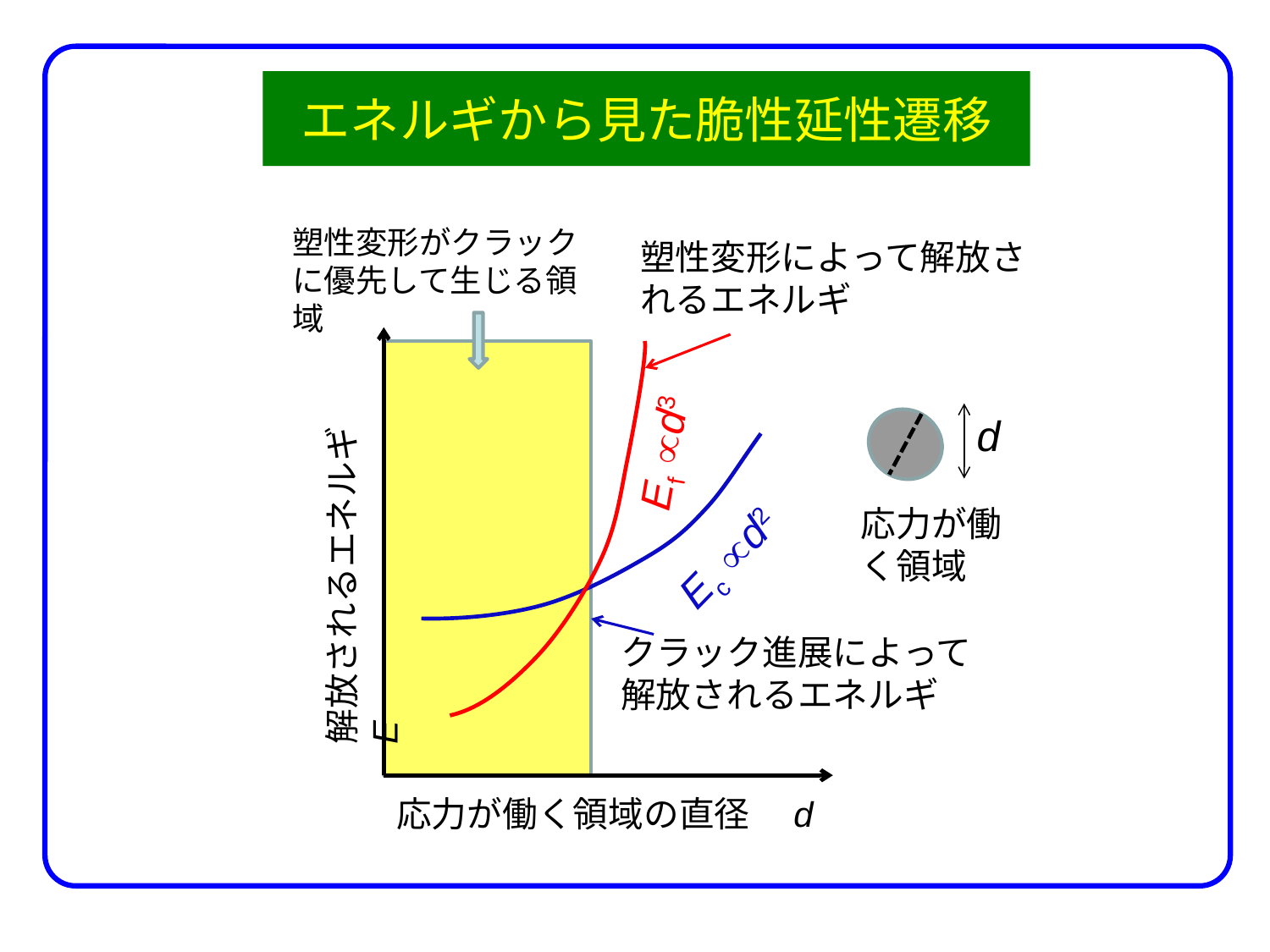

# エネルギから見た脆性延性遷移
塑性変形がクラックに優先して生じる領域
塑性変形によって解放されるエネルギ

d

応力が働く領域
Ef ∝d3

Ec ∝d2
解放されるエネルギ　E
クラック進展によって解放されるエネルギ
応力が働く領域の直径　d